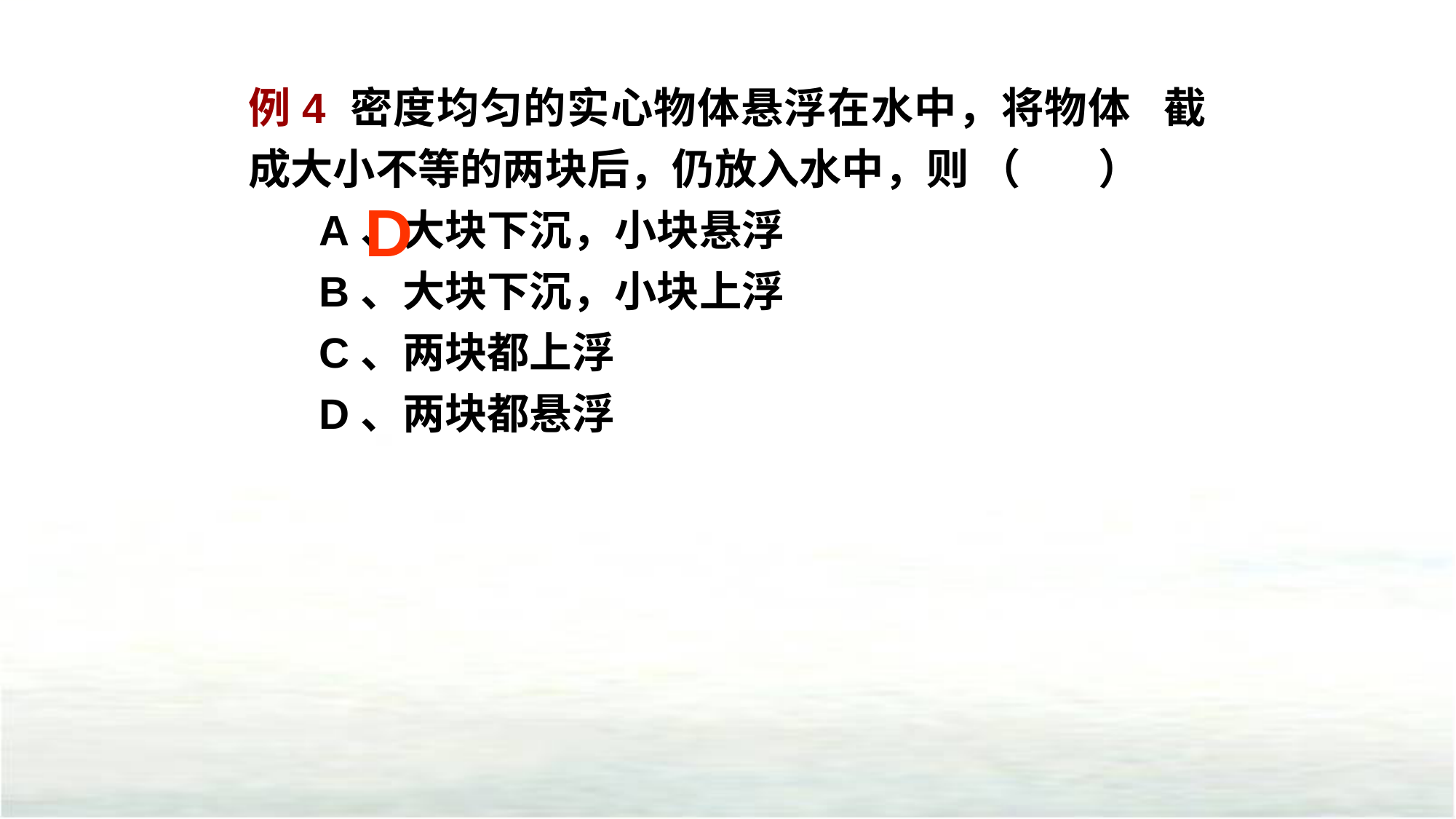

例4 密度均匀的实心物体悬浮在水中，将物体   截成大小不等的两块后，仍放入水中，则 （        ）
      A、大块下沉，小块悬浮
      B、大块下沉，小块上浮
      C、两块都上浮
      D、两块都悬浮

D